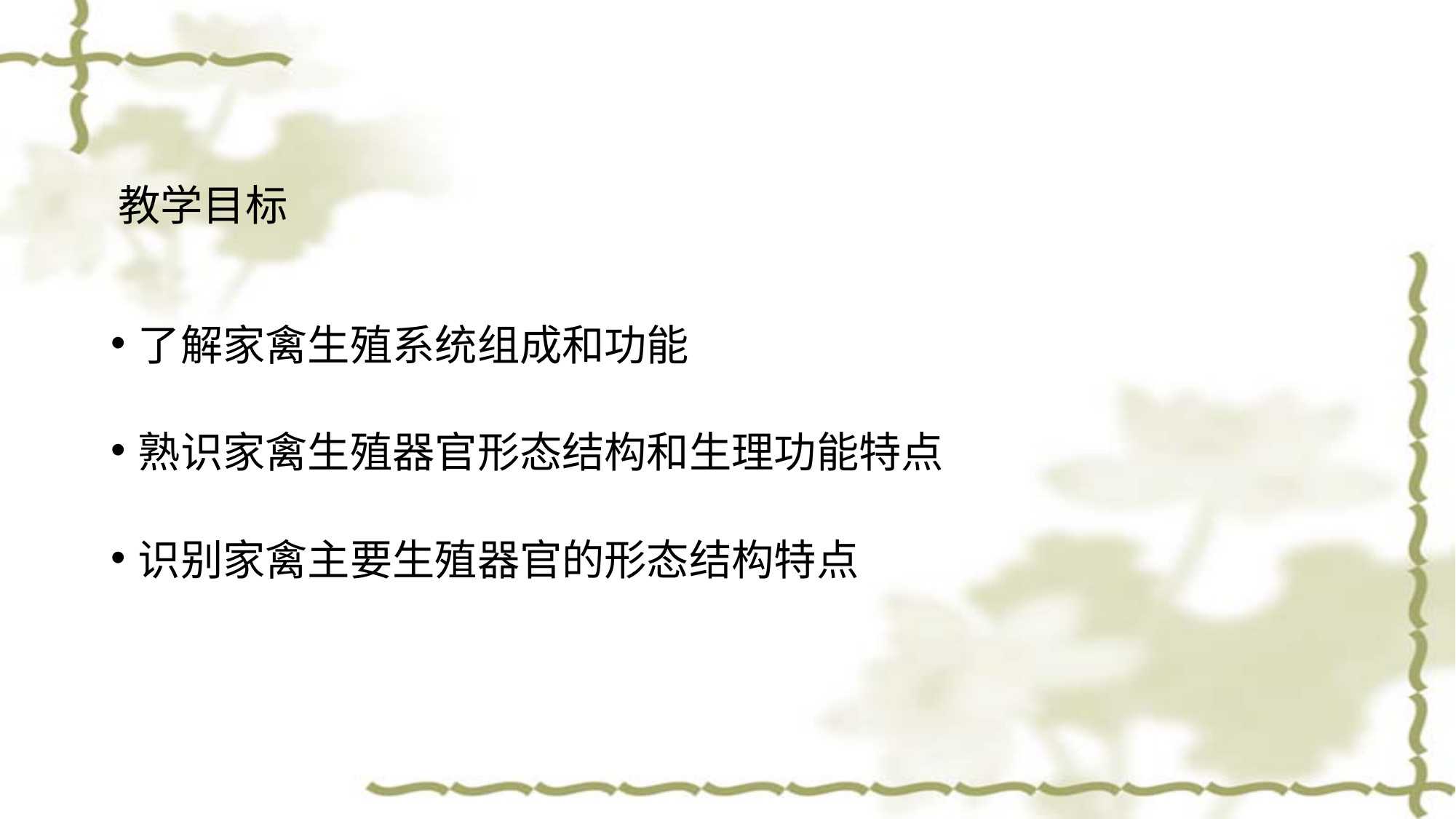

教学目标

了解家禽生殖系统组成和功能
熟识家禽生殖器官形态结构和生理功能特点
识别家禽主要生殖器官的形态结构特点